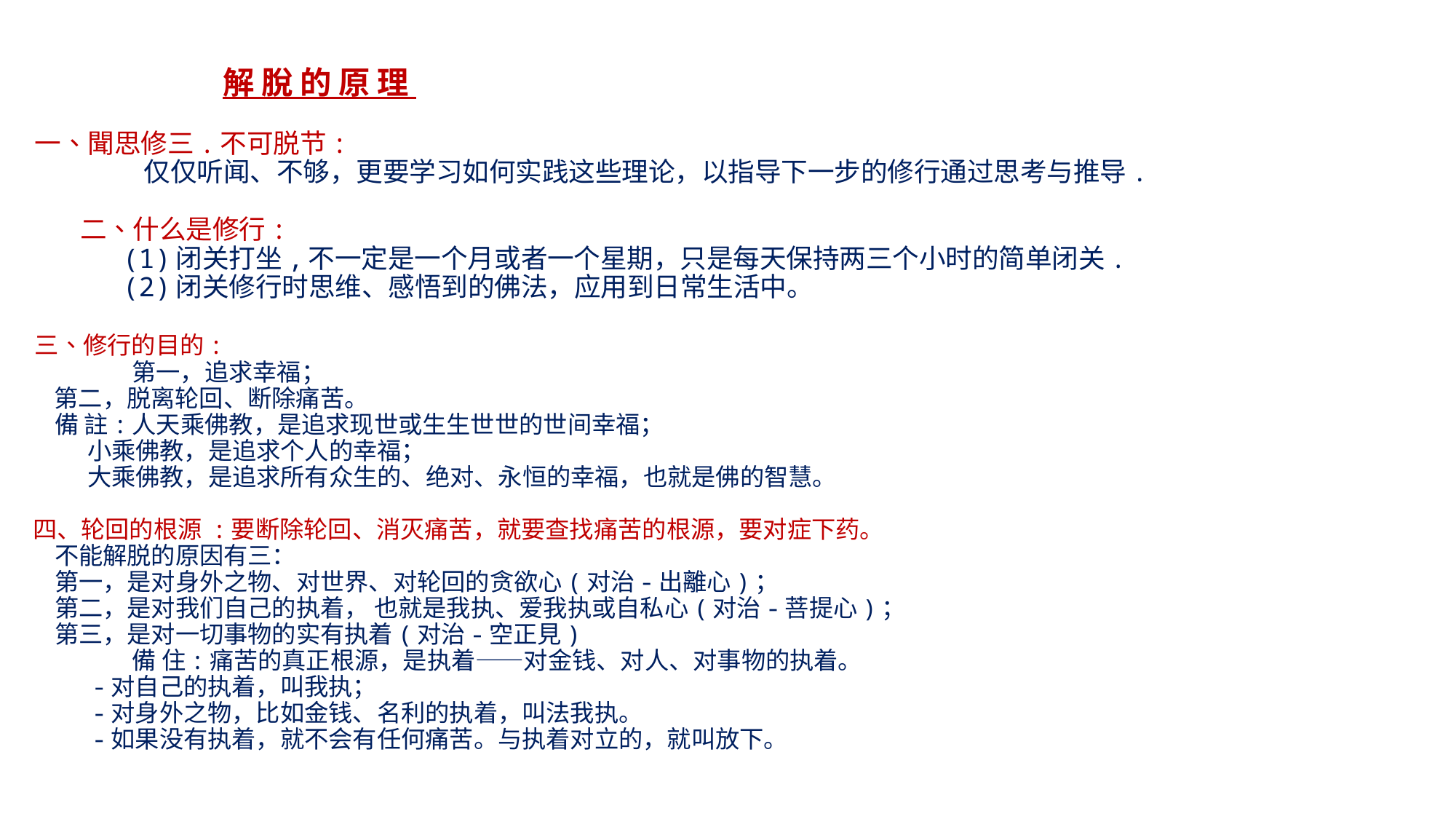

# 解 脫 的 原 理 一、聞思修三.不可脱节: 仅仅听闻、不够，更要学习如何实践这些理论，以指导下一步的修行通过思考与推导. 二、什么是修行: (1)闭关打坐,不一定是一个月或者一个星期，只是每天保持两三个小时的简单闭关. (2)闭关修行时思维、感悟到的佛法，应用到日常生活中。 三、修行的目的: 第一，追求幸福； 第二，脱离轮回、断除痛苦。 備 註:人天乘佛教，是追求现世或生生世世的世间幸福； 小乘佛教，是追求个人的幸福； 大乘佛教，是追求所有众生的、绝对、永恒的幸福，也就是佛的智慧。 四、轮回的根源 :要断除轮回、消灭痛苦，就要查找痛苦的根源，要对症下药。 不能解脱的原因有三： 第一，是对身外之物、对世界、对轮回的贪欲心(对治-出離心)； 第二，是对我们自己的执着， 也就是我执、爱我执或自私心(对治-菩提心)； 第三，是对一切事物的实有执着(对治-空正見) 備 住:痛苦的真正根源，是执着——对金钱、对人、对事物的执着。 -对自己的执着，叫我执； -对身外之物，比如金钱、名利的执着，叫法我执。 -如果没有执着，就不会有任何痛苦。与执着对立的，就叫放下。